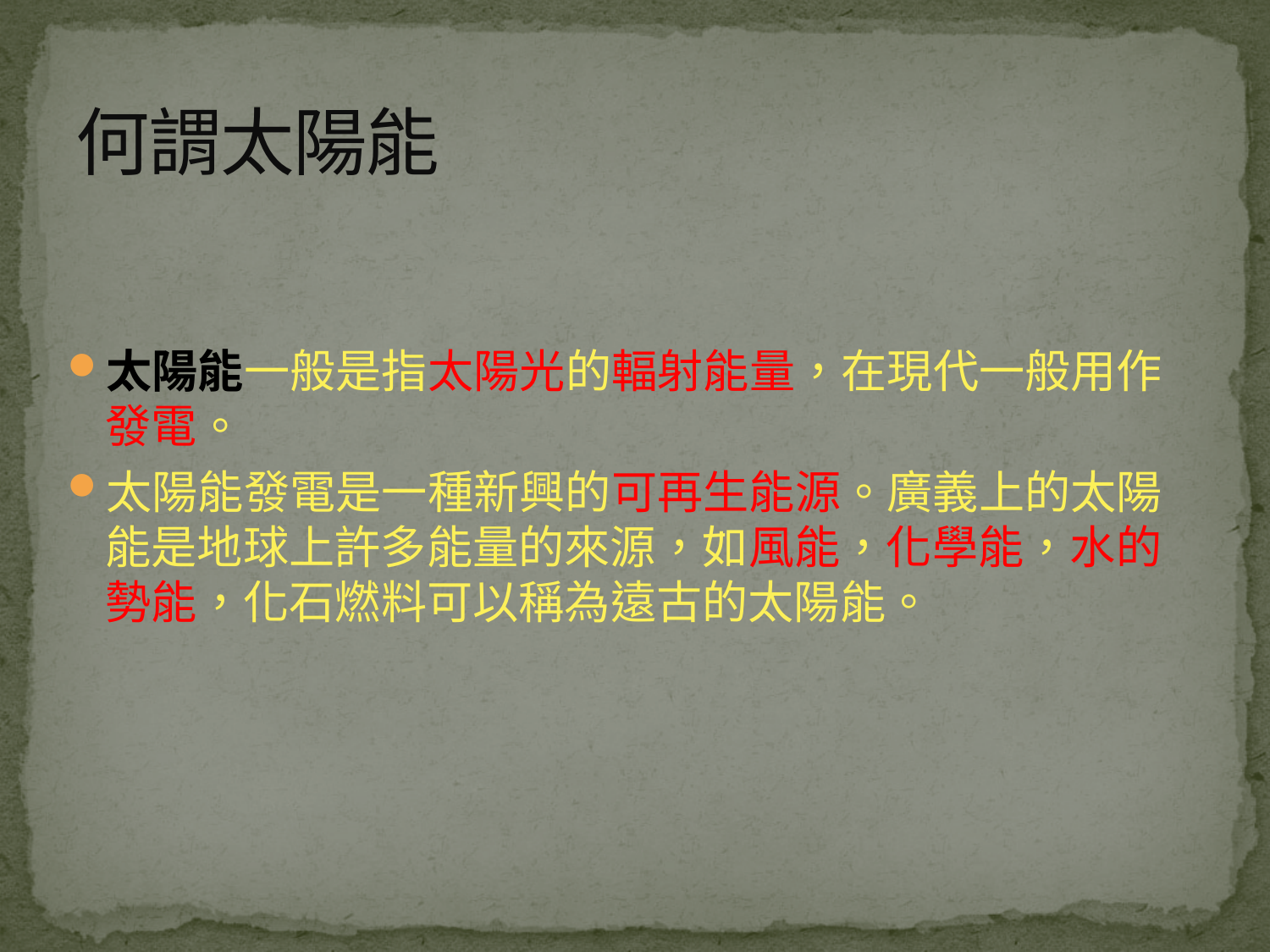

# 何謂太陽能
太陽能一般是指太陽光的輻射能量，在現代一般用作發電。
太陽能發電是一種新興的可再生能源。廣義上的太陽能是地球上許多能量的來源，如風能，化學能，水的勢能，化石燃料可以稱為遠古的太陽能。